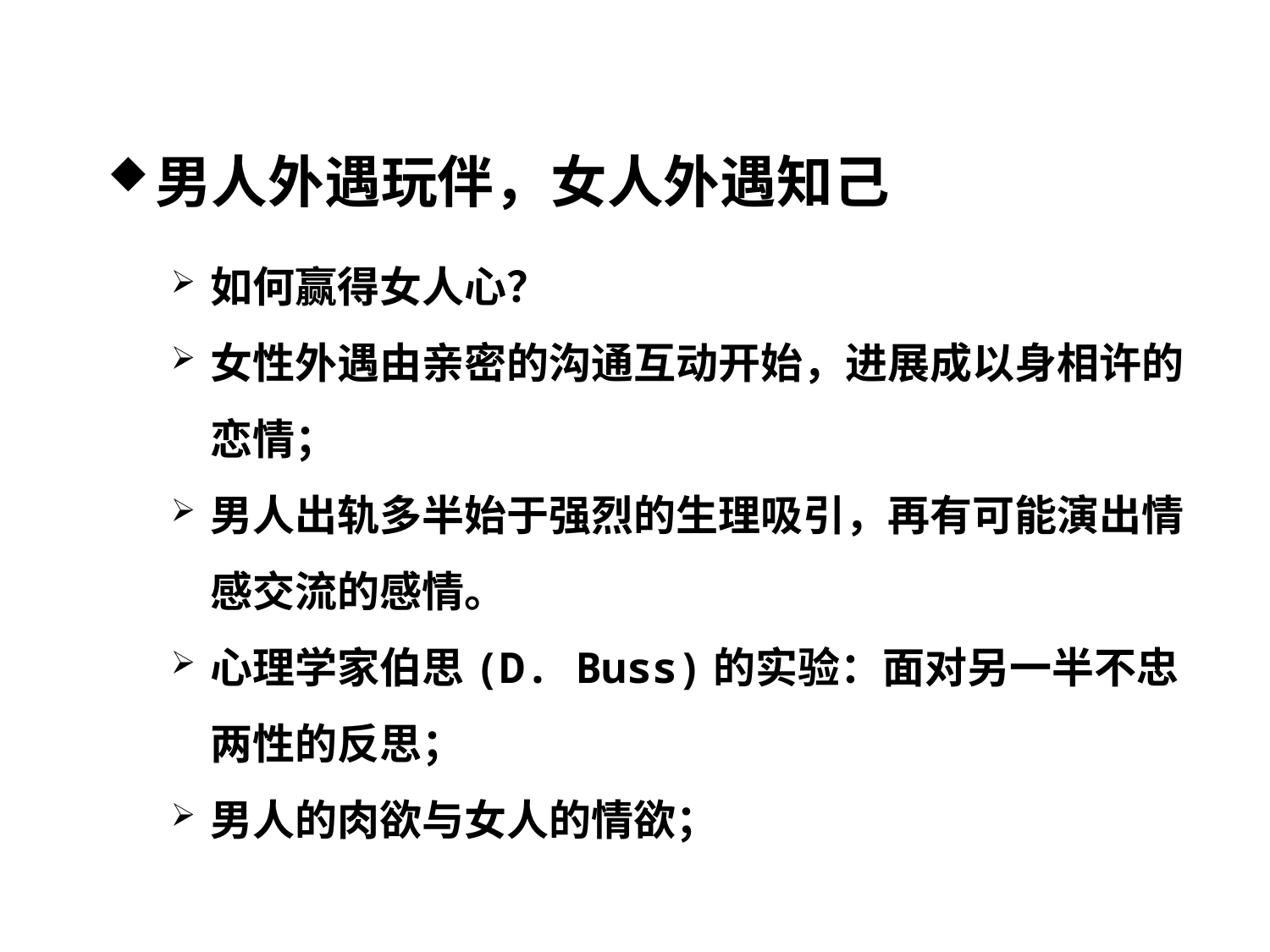

男人外遇玩伴，女人外遇知己
如何赢得女人心？
女性外遇由亲密的沟通互动开始，进展成以身相许的恋情；
男人出轨多半始于强烈的生理吸引，再有可能演出情感交流的感情。
心理学家伯思(D. Buss)的实验：面对另一半不忠两性的反思；
男人的肉欲与女人的情欲；